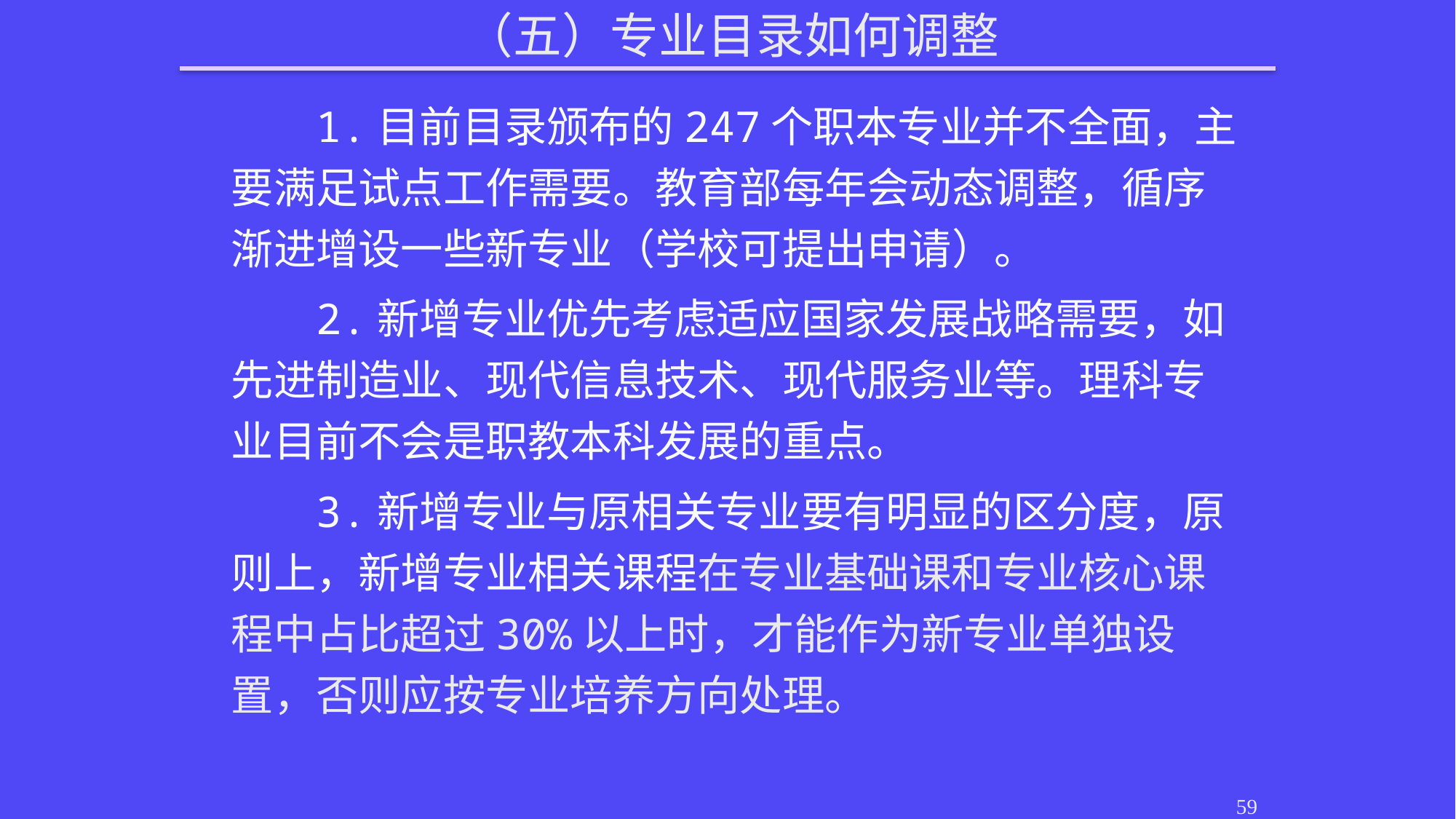

（五）专业目录如何调整
1.目前目录颁布的247个职本专业并不全面，主要满足试点工作需要。教育部每年会动态调整，循序渐进增设一些新专业（学校可提出申请）。
2.新增专业优先考虑适应国家发展战略需要，如先进制造业、现代信息技术、现代服务业等。理科专业目前不会是职教本科发展的重点。
3.新增专业与原相关专业要有明显的区分度，原则上，新增专业相关课程在专业基础课和专业核心课程中占比超过30%以上时，才能作为新专业单独设置，否则应按专业培养方向处理。

59